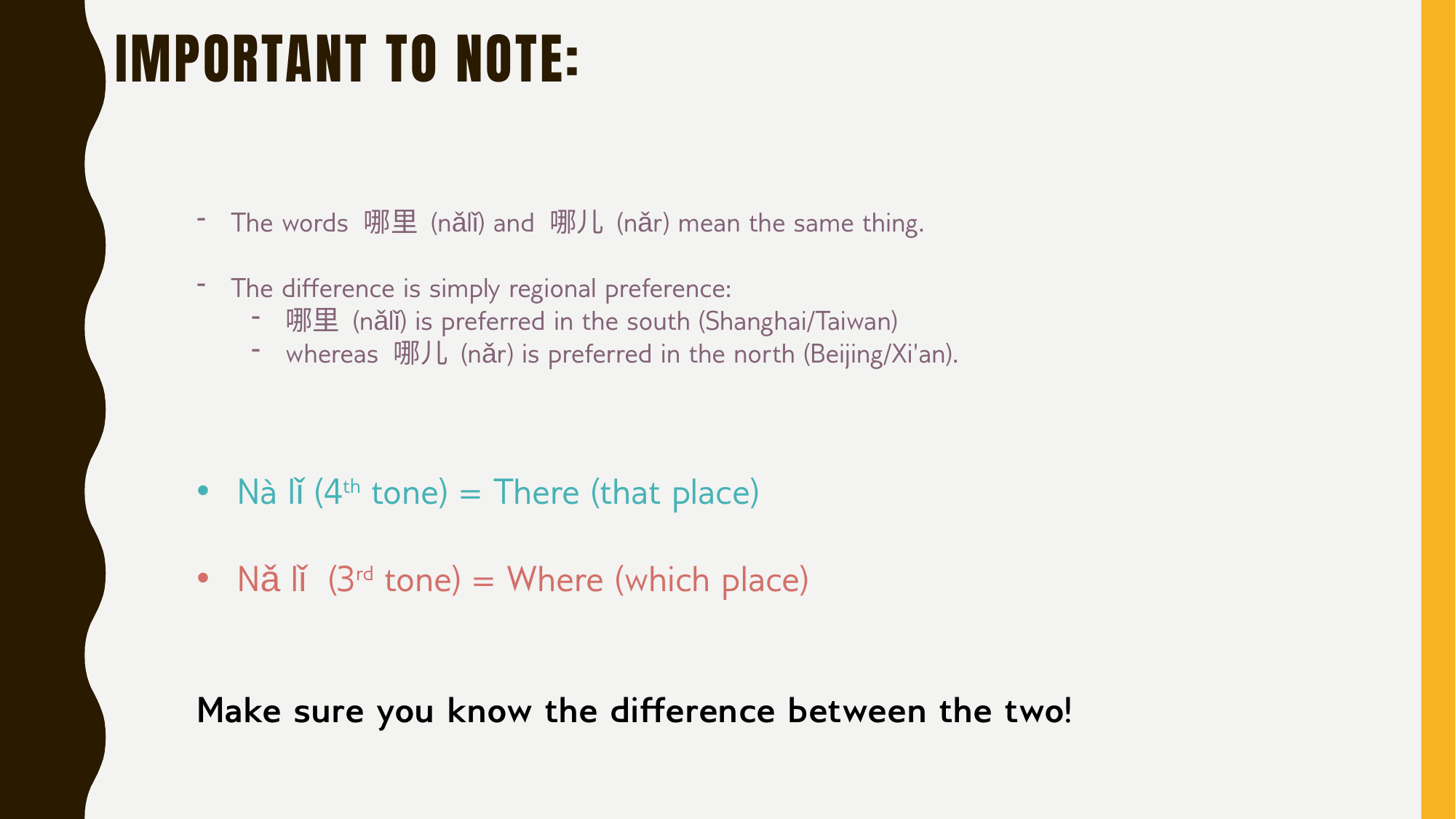

# Important to note:
The words 哪里 (nǎlǐ) and 哪儿 (nǎr) mean the same thing.

The difference is simply regional preference:
哪里 (nǎlǐ) is preferred in the south (Shanghai/Taiwan)
whereas 哪儿 (nǎr) is preferred in the north (Beijing/Xi'an).
Nà lǐ (4th tone) = There (that place)

Nǎ lǐ  (3rd tone) = Where (which place)

Make sure you know the difference between the two!